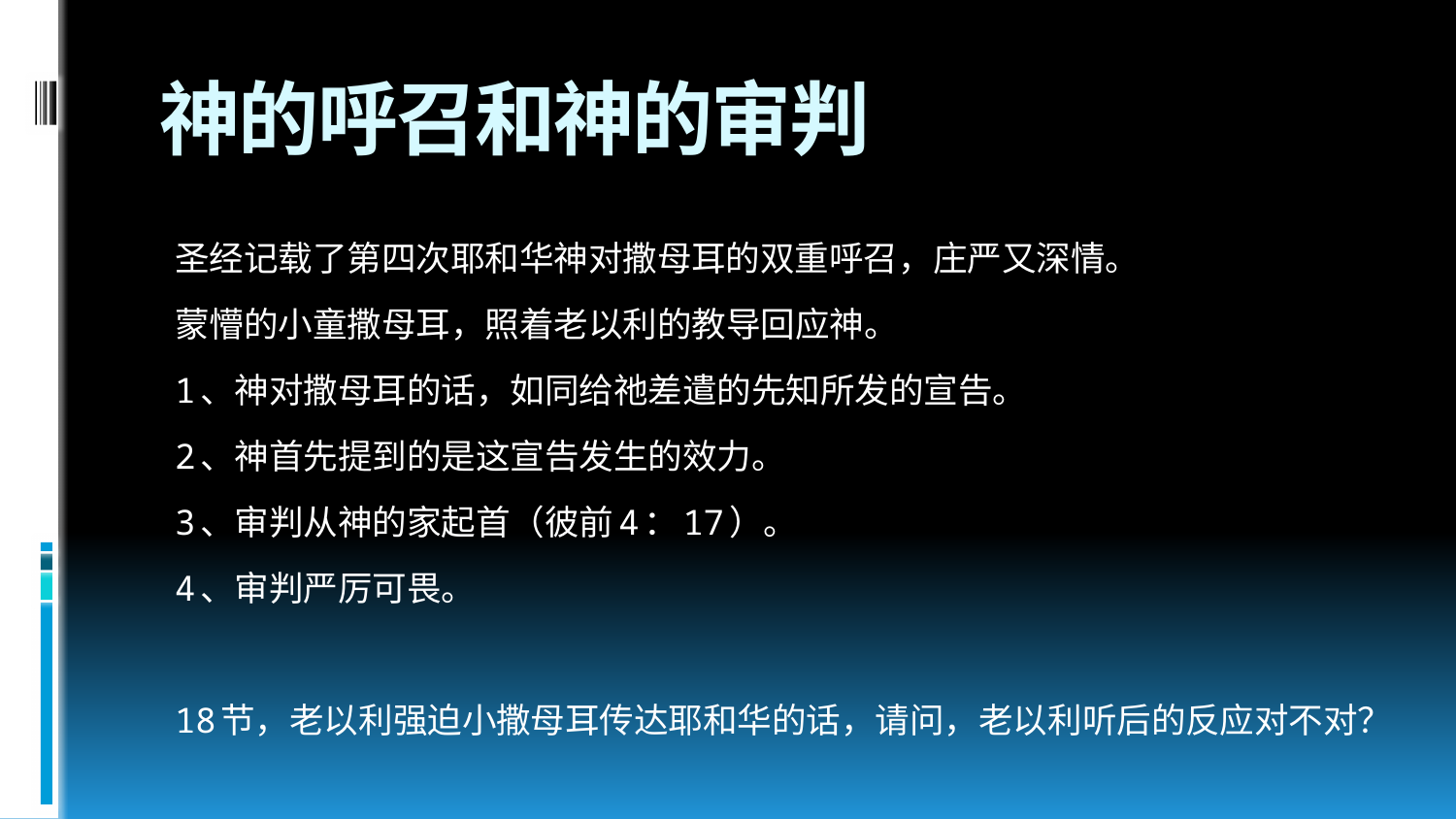

# 神的呼召和神的审判
圣经记载了第四次耶和华神对撒母耳的双重呼召，庄严又深情。
蒙懵的小童撒母耳，照着老以利的教导回应神。
1、神对撒母耳的话，如同给祂差遣的先知所发的宣告。
2、神首先提到的是这宣告发生的效力。
3、审判从神的家起首（彼前4：17）。
4、审判严厉可畏。

18节，老以利强迫小撒母耳传达耶和华的话，请问，老以利听后的反应对不对？